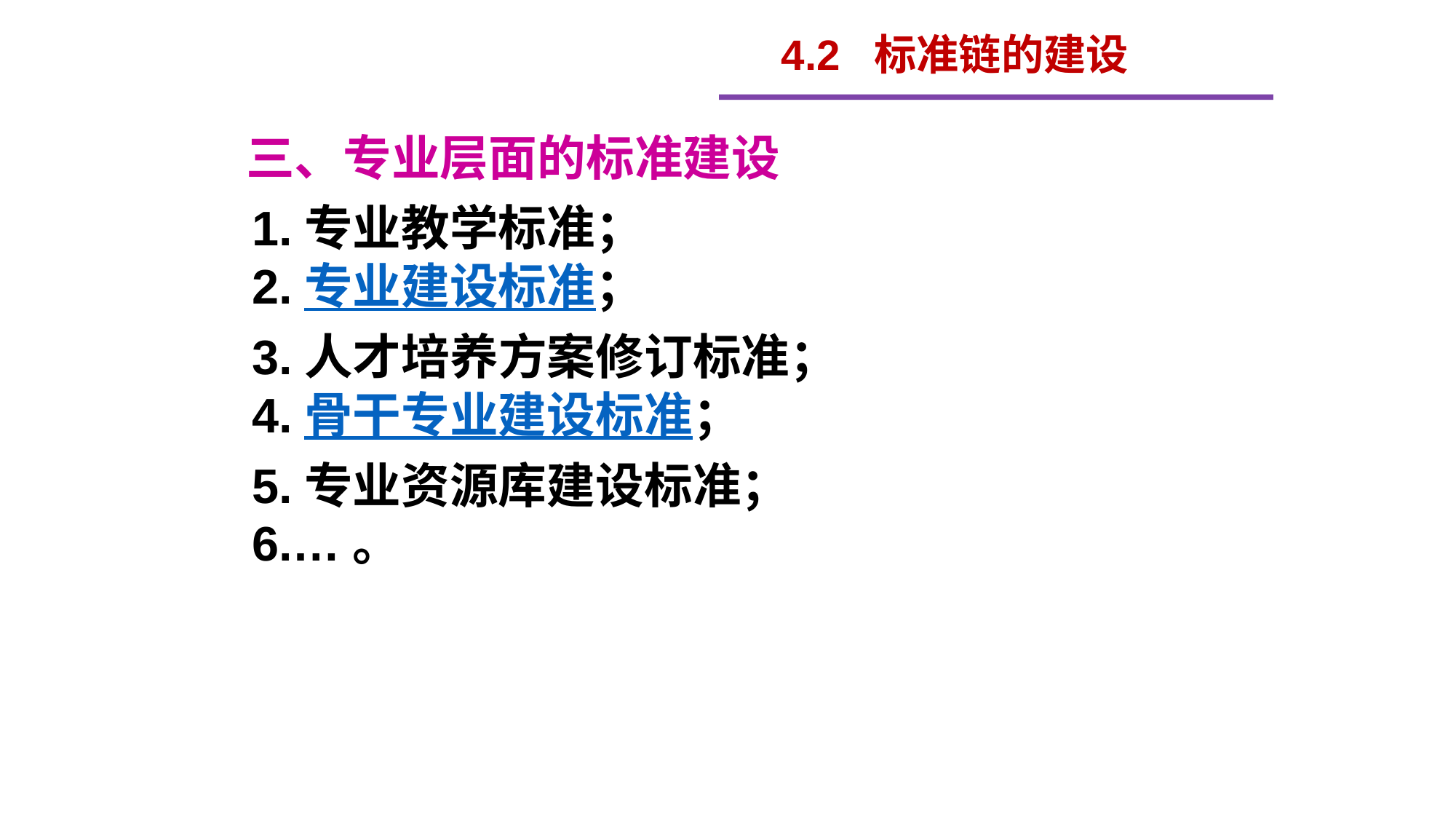

4.2  标准链的建设

   三、专业层面的标准建设
1.专业教学标准；
2.专业建设标准；
3.人才培养方案修订标准；
4.骨干专业建设标准；
5.专业资源库建设标准；
6.…。